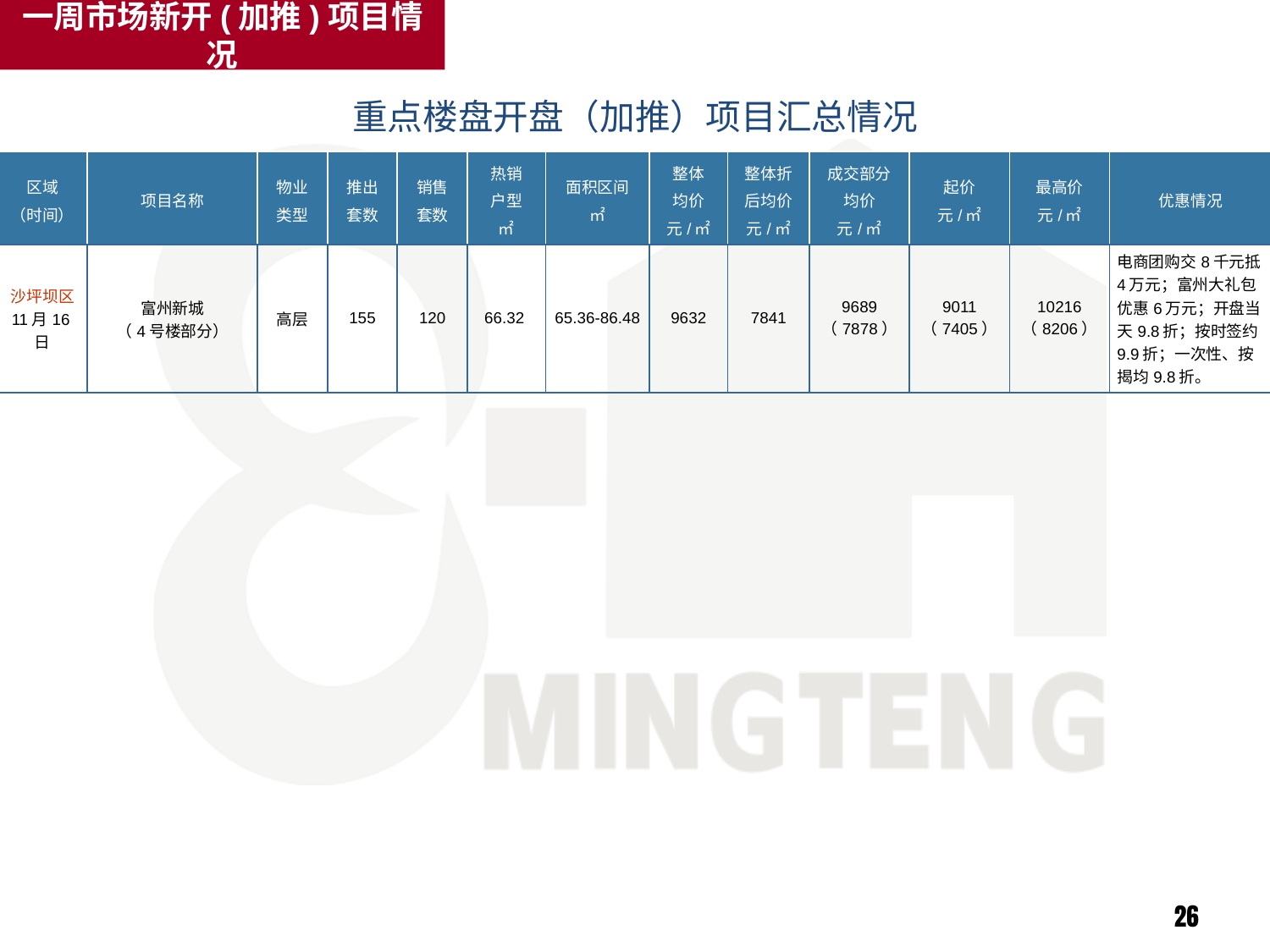

一周市场新开(加推)项目情况
重点楼盘开盘（加推）项目汇总情况
| 区域 （时间） | 项目名称 | 物业 类型 | 推出 套数 | 销售 套数 | 热销 户型 ㎡ | 面积区间 ㎡ | 整体 均价 元/㎡ | 整体折 后均价 元/㎡ | 成交部分 均价 元/㎡ | 起价 元/㎡ | 最高价 元/㎡ | 优惠情况 |
| --- | --- | --- | --- | --- | --- | --- | --- | --- | --- | --- | --- | --- |
| 沙坪坝区 11月16日 | 富州新城 （4号楼部分） | 高层 | 155 | 120 | 66.32 | 65.36-86.48 | 9632 | 7841 | 9689 （7878） | 9011 （7405） | 10216 （8206） | 电商团购交8千元抵4万元；富州大礼包优惠6万元；开盘当天9.8折；按时签约9.9折；一次性、按揭均9.8折。 |
26